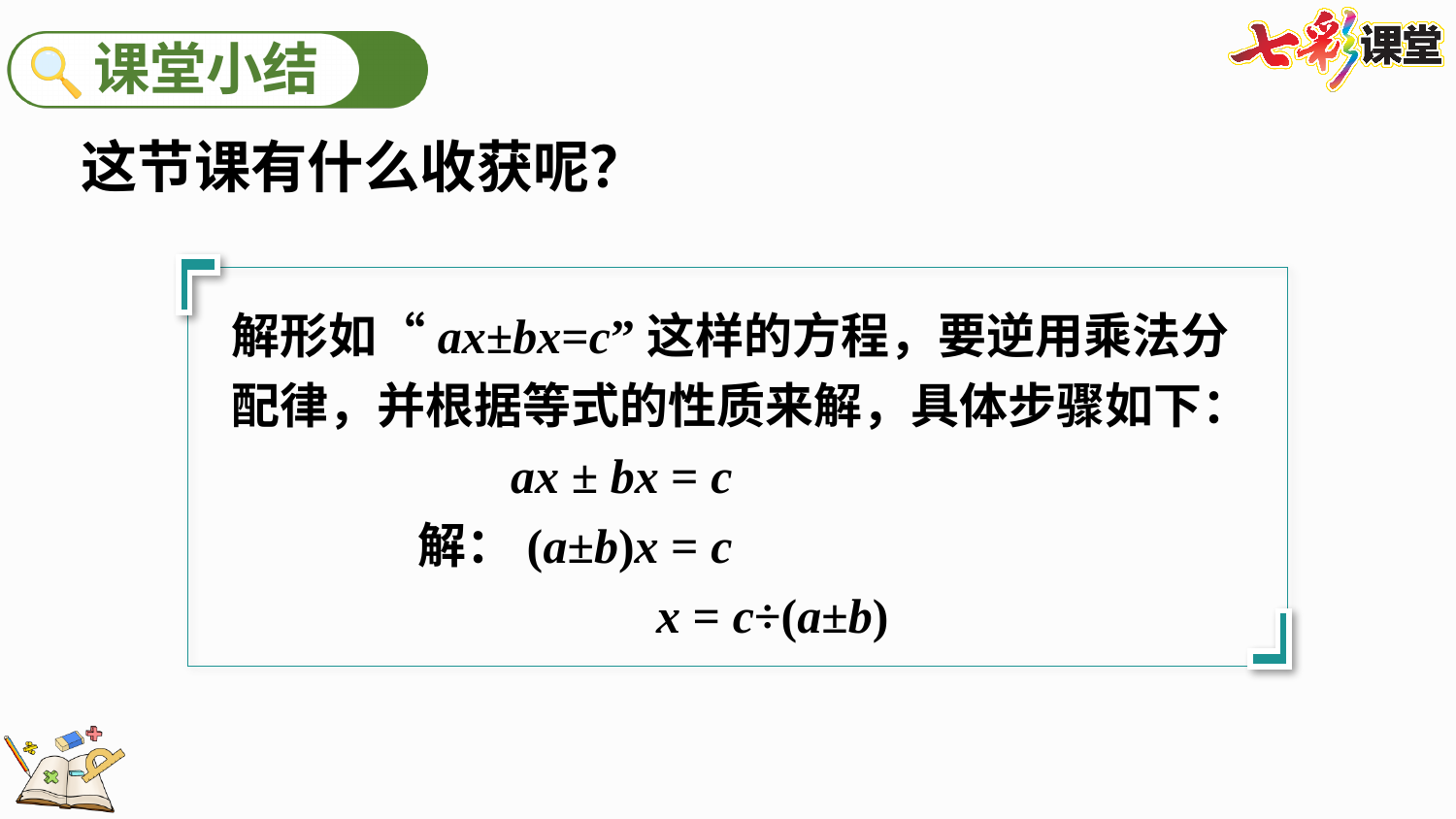

这节课有什么收获呢？

解形如“ax±bx=c”这样的方程，要逆用乘法分配律，并根据等式的性质来解，具体步骤如下：
                       ax ± bx = c
                解：(a±b)x = c
                                   x = c÷(a±b)